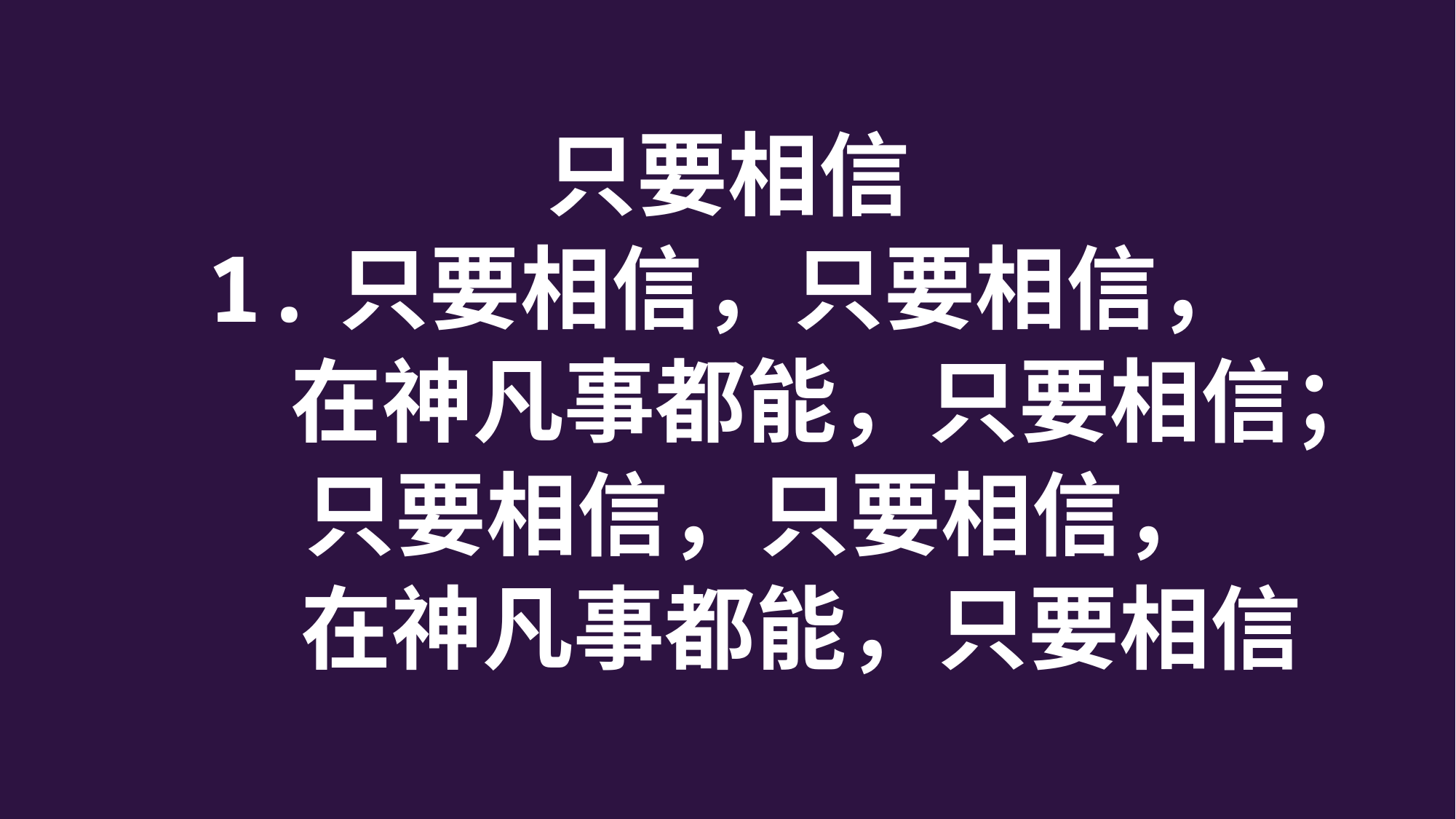

只要相信
1.只要相信，只要相信，
		在神凡事都能，只要相信；
  只要相信，只要相信，
      在神凡事都能，只要相信